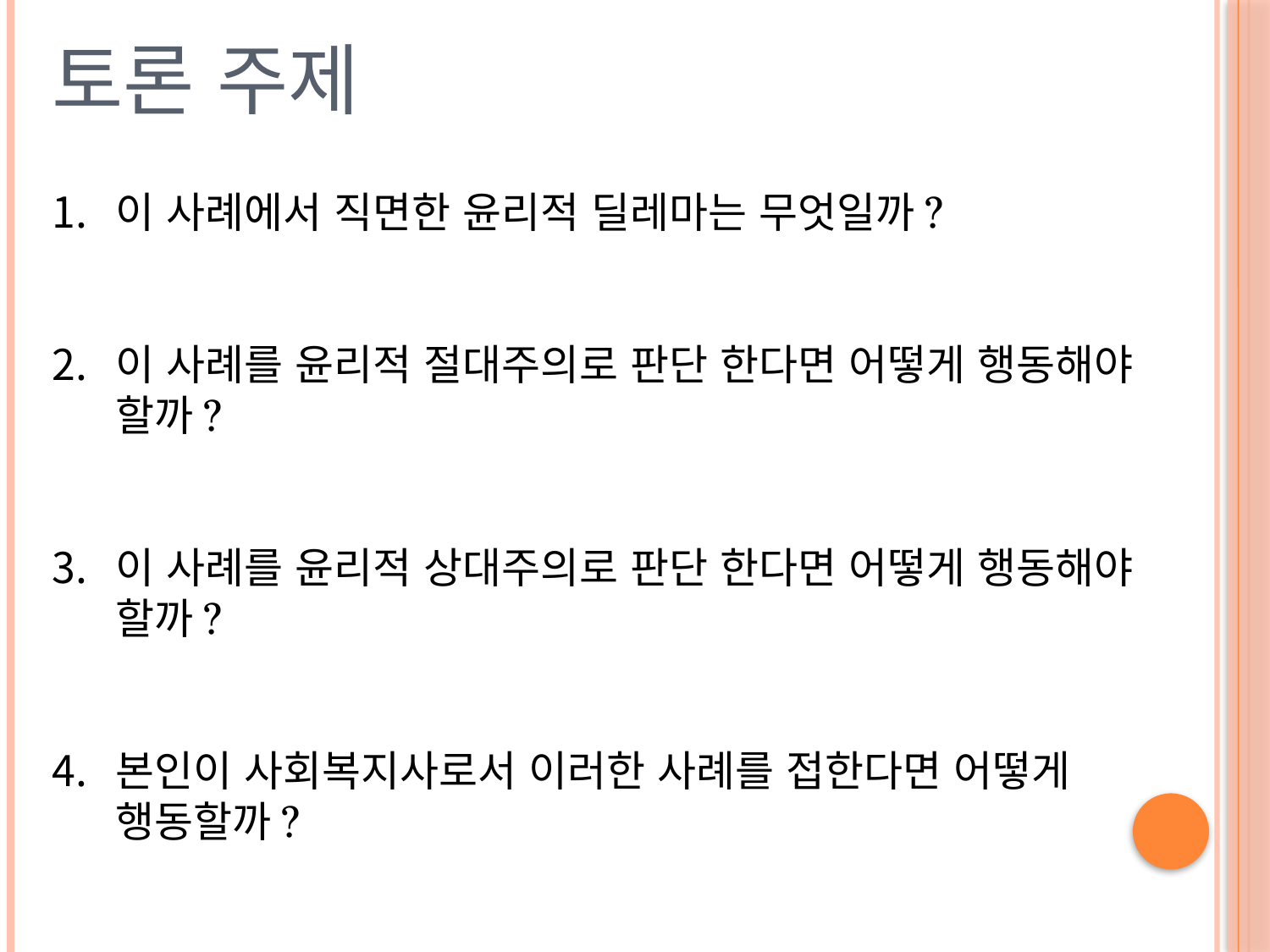

# 토론 주제

이 사례에서 직면한 윤리적 딜레마는 무엇일까?

이 사례를 윤리적 절대주의로 판단 한다면 어떻게 행동해야 할까?

이 사례를 윤리적 상대주의로 판단 한다면 어떻게 행동해야 할까?

본인이 사회복지사로서 이러한 사례를 접한다면 어떻게 행동할까?